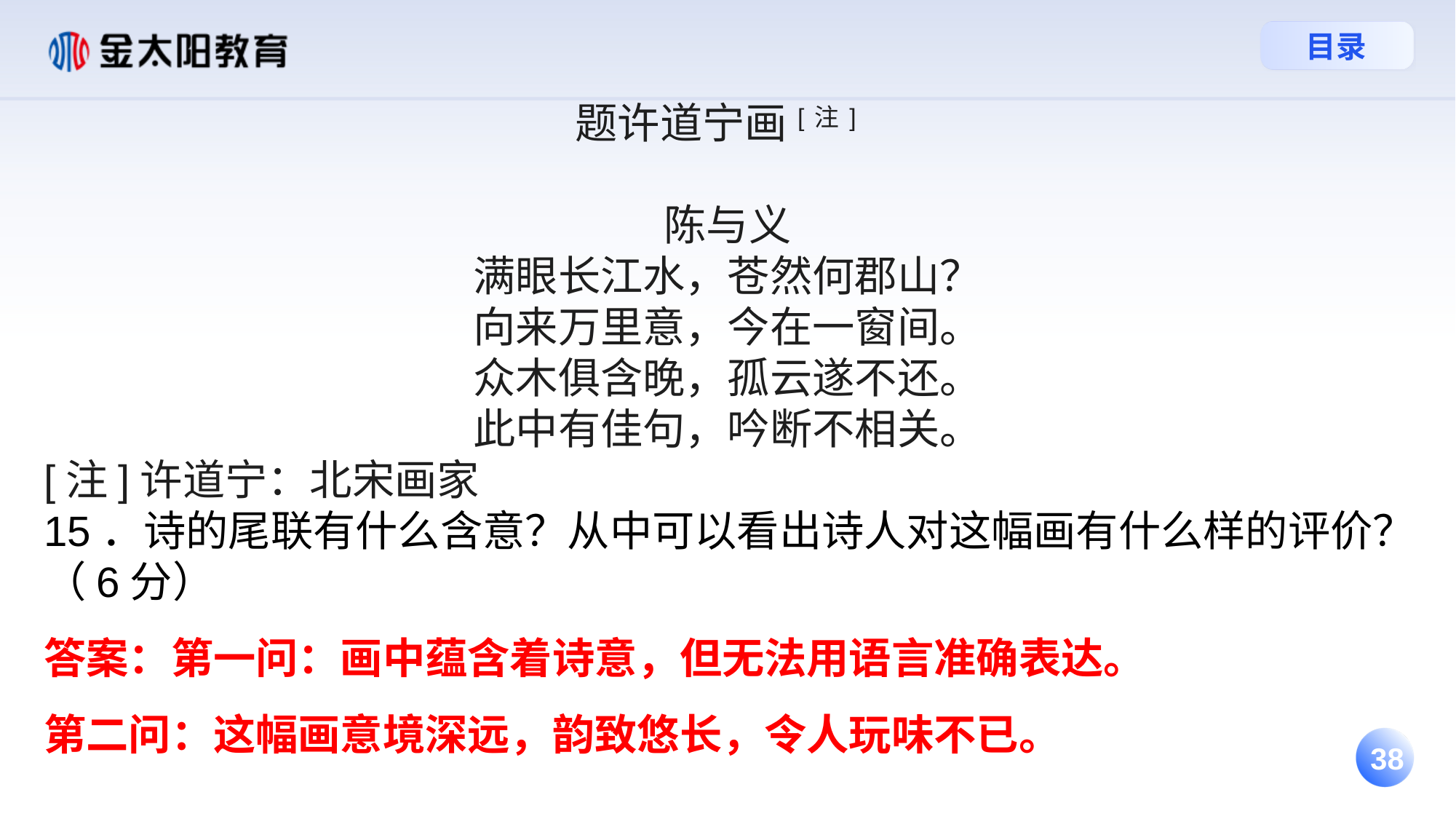

题许道宁画[注]

陈与义
满眼长江水，苍然何郡山？
向来万里意，今在一窗间。
众木俱含晚，孤云遂不还。
此中有佳句，吟断不相关。
[注]许道宁：北宋画家
15．诗的尾联有什么含意？从中可以看出诗人对这幅画有什么样的评价？（6分）
答案：第一问：画中蕴含着诗意，但无法用语言准确表达。
第二问：这幅画意境深远，韵致悠长，令人玩味不已。